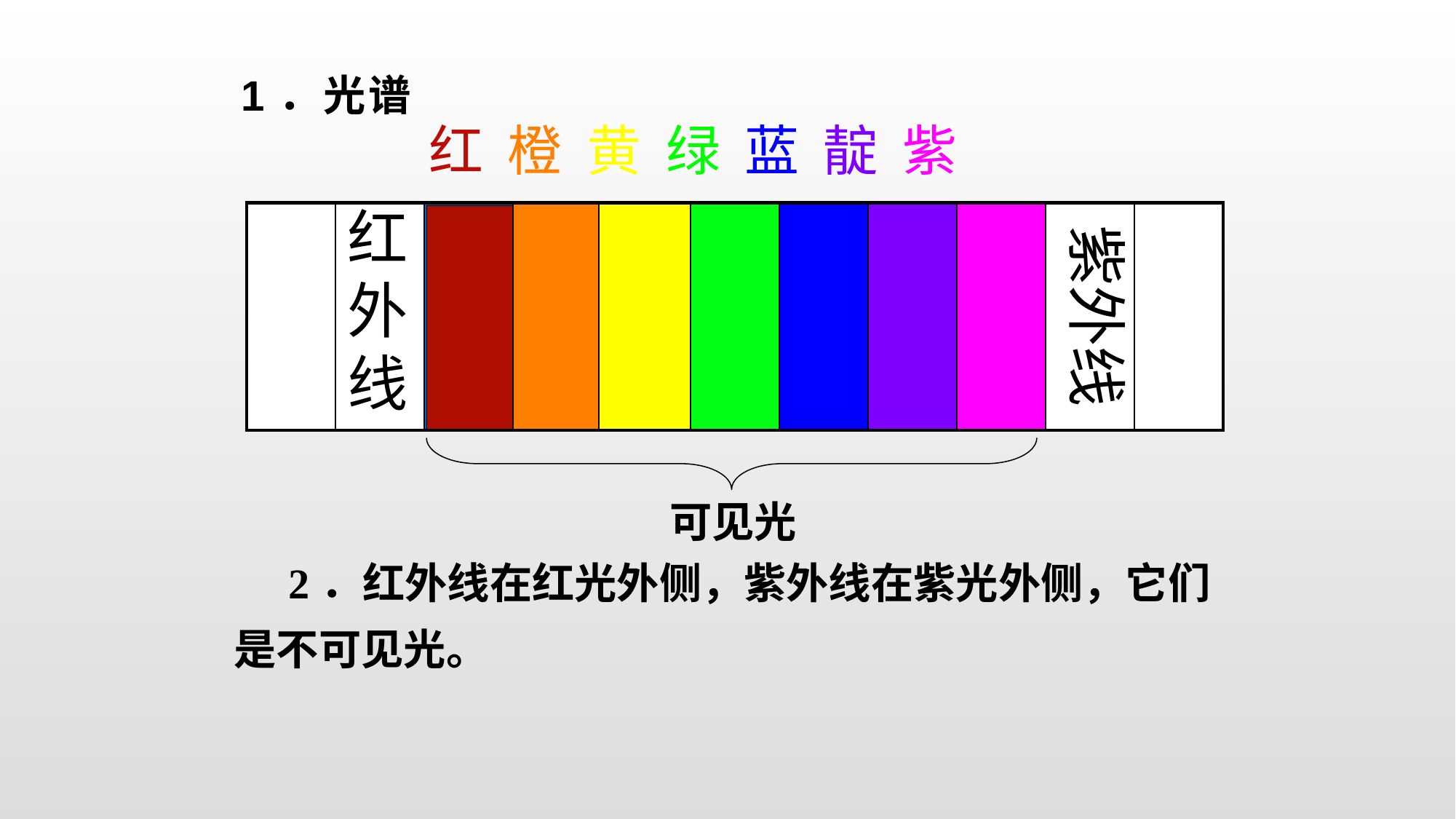

# 1．光谱
红  橙  黄  绿  蓝  靛  紫

红外线
|  |  |  |  |  |  |  |  |  |  |  |
| --- | --- | --- | --- | --- | --- | --- | --- | --- | --- | --- |

紫外线
可见光
2．红外线在红光外侧，紫外线在紫光外侧，它们是不可见光。